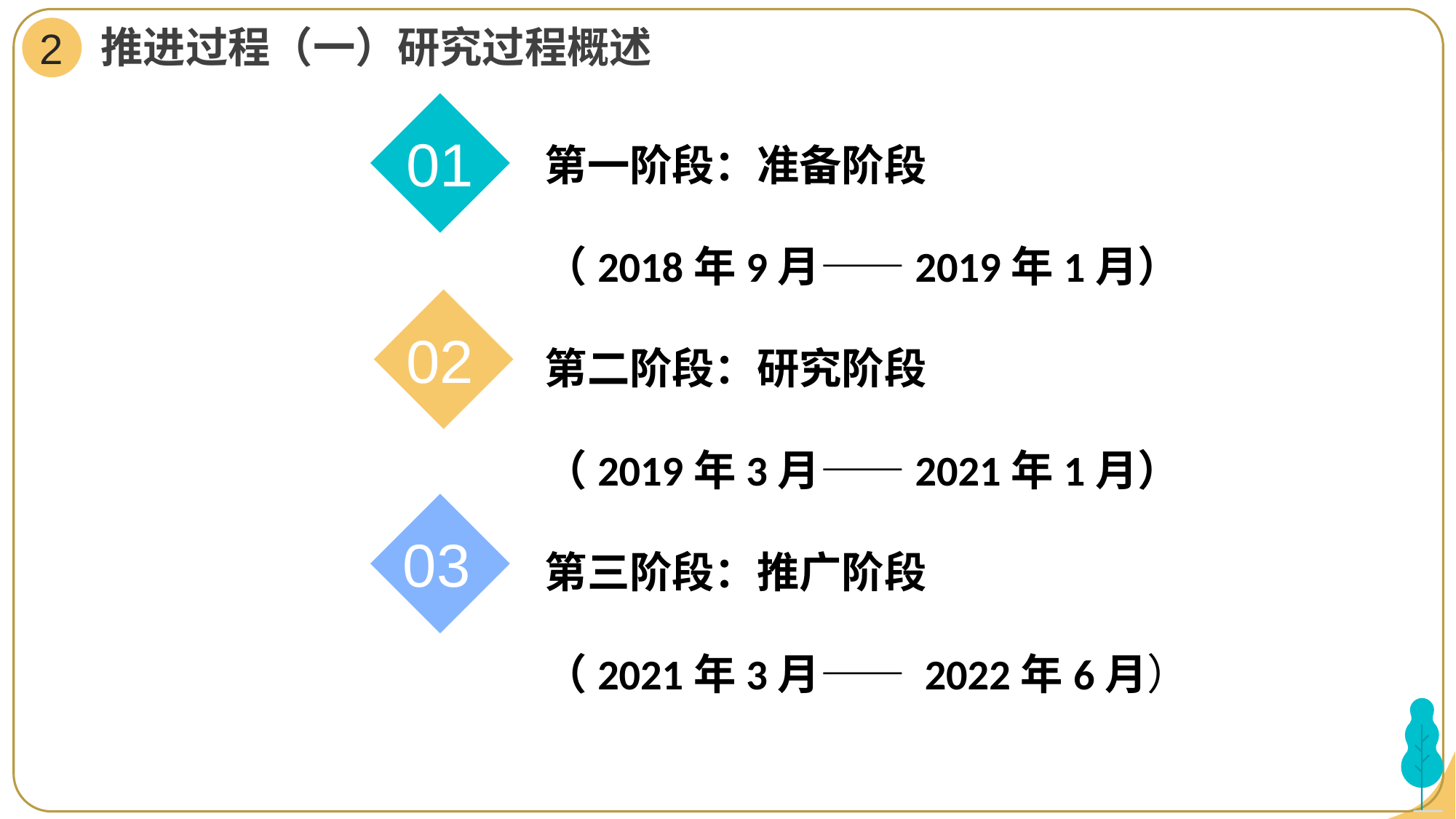

推进过程（一）研究过程概述
2
第一阶段：准备阶段
（2018年9月——2019年1月）第二阶段：研究阶段
（2019年3月——2021年1月）第三阶段：推广阶段
（2021年3月—— 2022年6月）

01

02

03